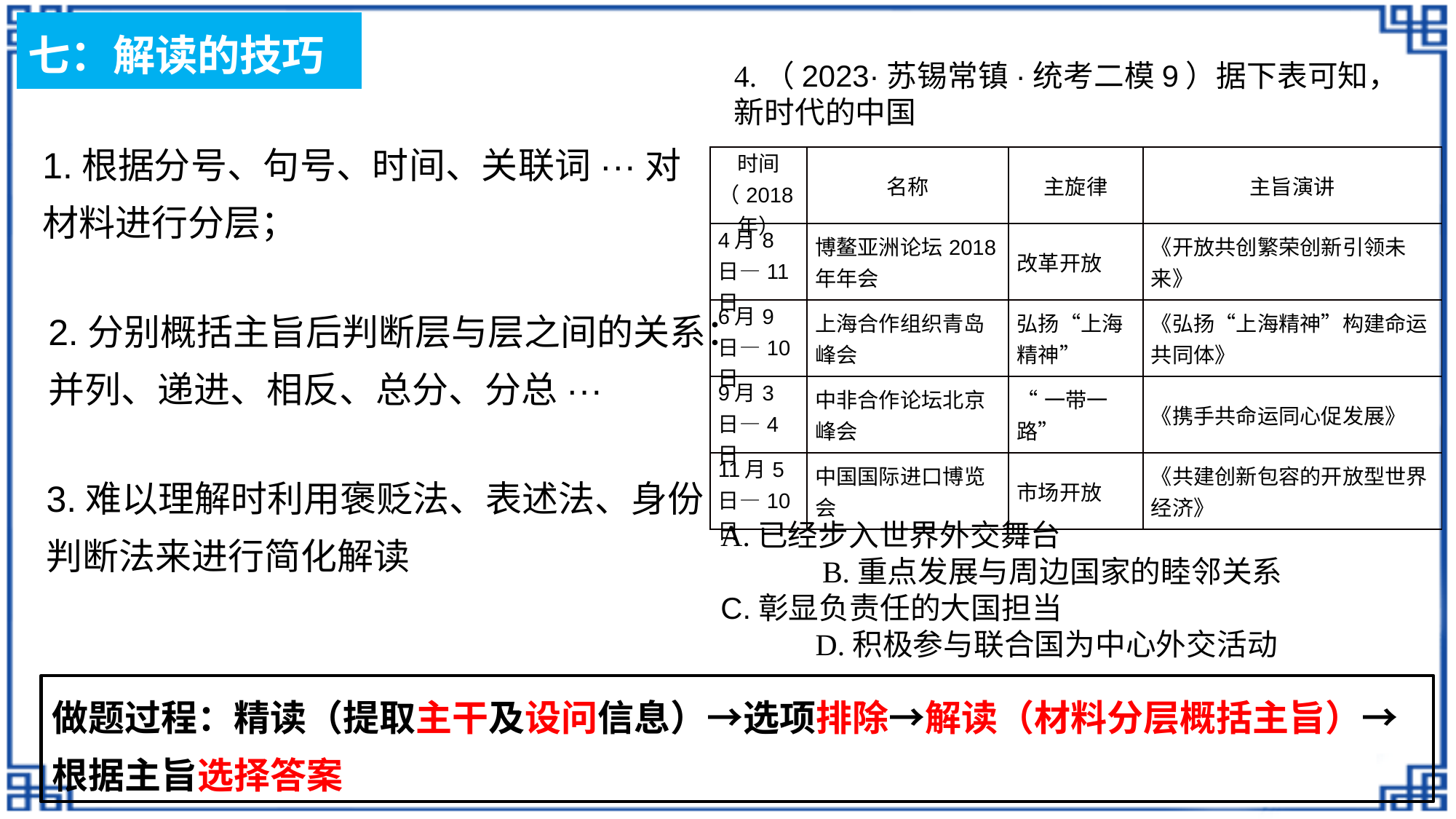

七：解读的技巧
4.（2023·苏锡常镇·统考二模9）据下表可知，新时代的中国
1.根据分号、句号、时间、关联词···对材料进行分层；
| 时间（2018年） | 名称 | 主旋律 | 主旨演讲 |
| --- | --- | --- | --- |
| 4月8日—11日 | 博鳌亚洲论坛2018年年会 | 改革开放 | 《开放共创繁荣创新引领未来》 |
| 6月9日—10日 | 上海合作组织青岛峰会 | 弘扬“上海精神” | 《弘扬“上海精神”构建命运共同体》 |
| 9月3日—4日 | 中非合作论坛北京峰会 | “一带一路” | 《携手共命运同心促发展》 |
| 11月5日—10日 | 中国国际进口博览会 | 市场开放 | 《共建创新包容的开放型世界经济》 |
2.分别概括主旨后判断层与层之间的关系：并列、递进、相反、总分、分总···
3.难以理解时利用褒贬法、表述法、身份判断法来进行简化解读
A.已经步入世界外交舞台	                                            B.重点发展与周边国家的睦邻关系C.彰显负责任的大国担当	                                           D.积极参与联合国为中心外交活动
做题过程：精读（提取主干及设问信息）→选项排除→解读（材料分层概括主旨）→根据主旨选择答案